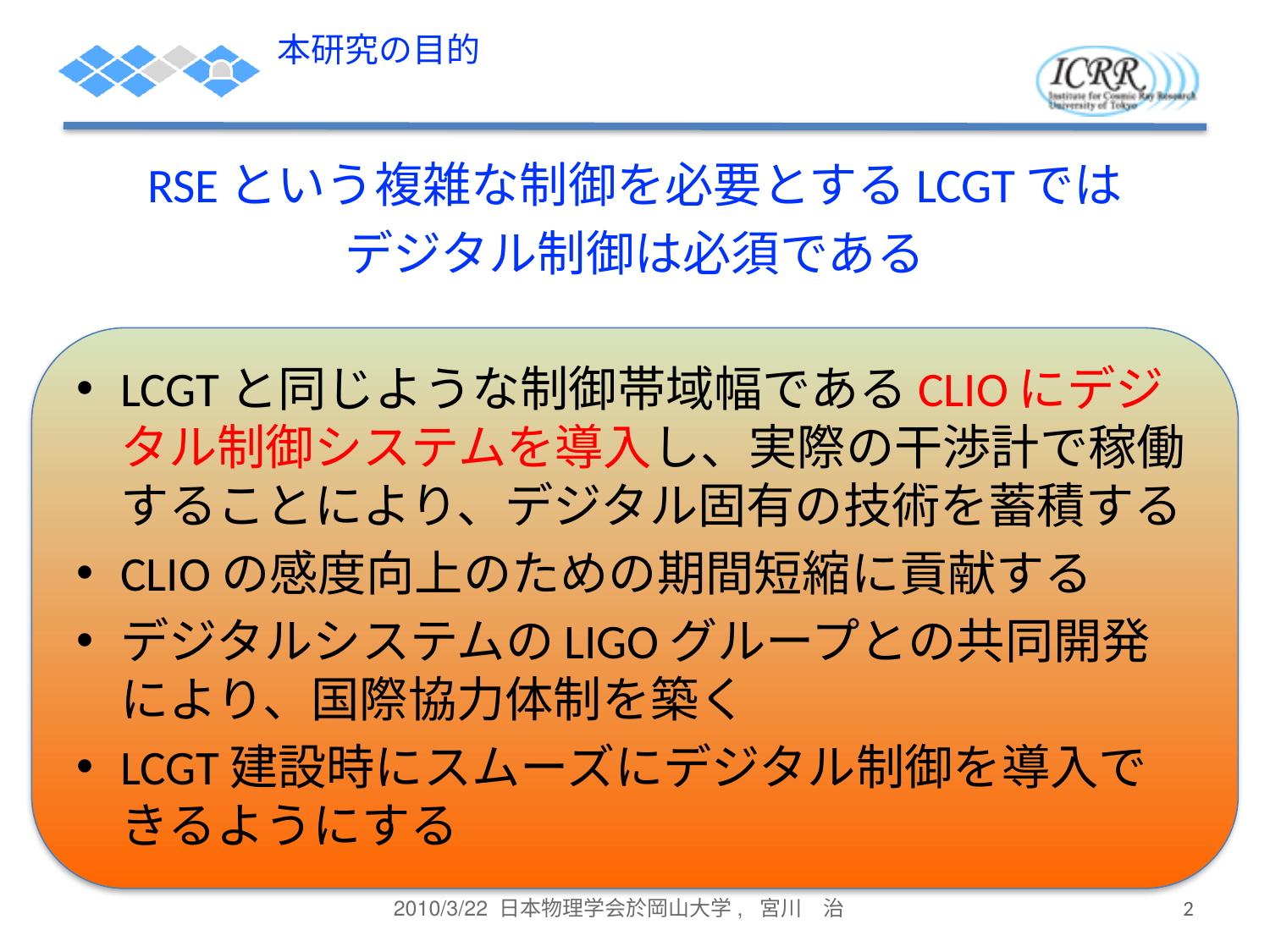

# 本研究の目的
RSEという複雑な制御を必要とするLCGTでは
デジタル制御は必須である

LCGTと同じような制御帯域幅であるCLIOにデジタル制御システムを導入し、実際の干渉計で稼働することにより、デジタル固有の技術を蓄積する
CLIOの感度向上のための期間短縮に貢献する
デジタルシステムのLIGOグループとの共同開発により、国際協力体制を築く
LCGT建設時にスムーズにデジタル制御を導入できるようにする

2010/3/22 日本物理学会於岡山大学,  宮川　治
2